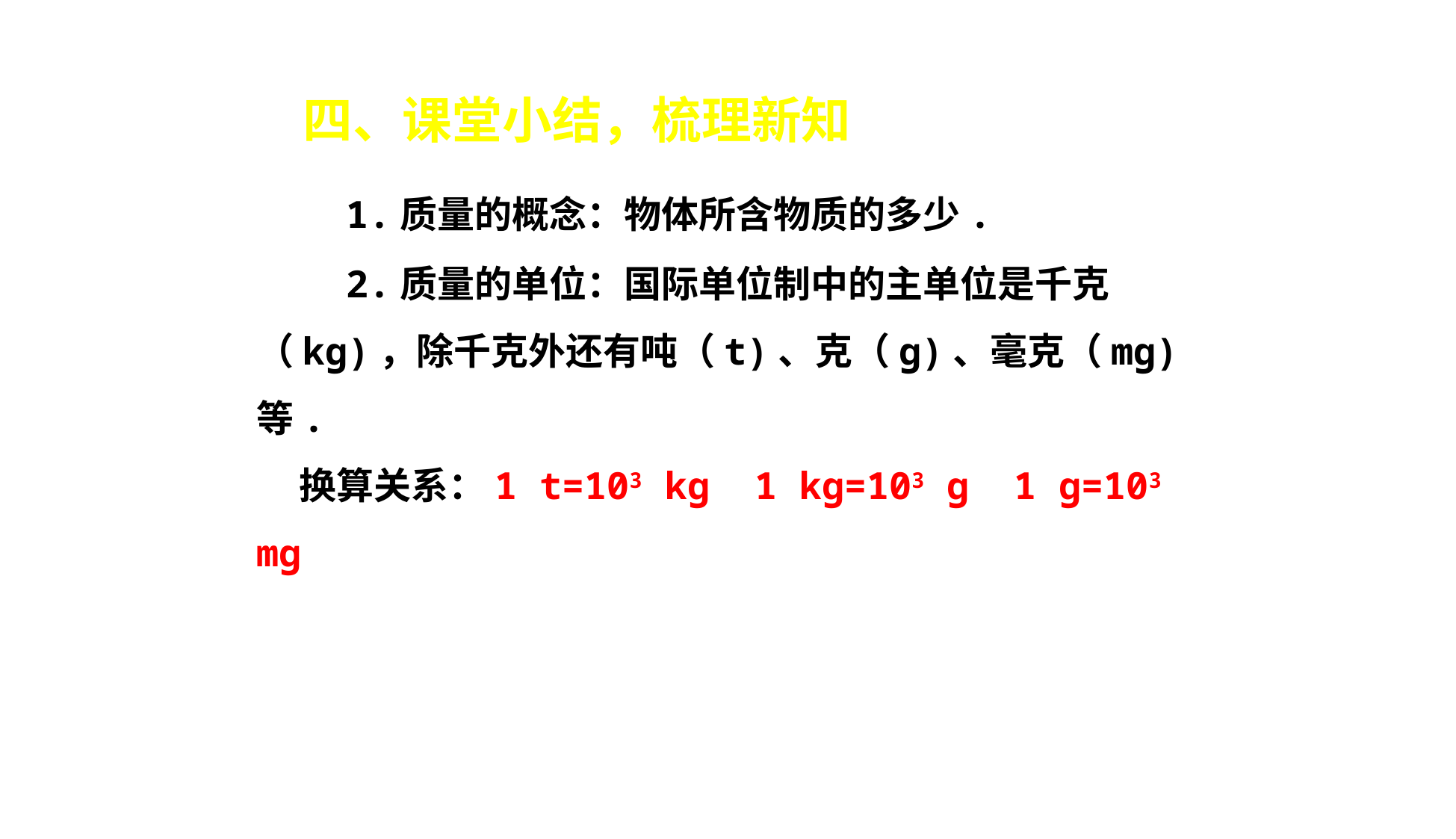

四、课堂小结，梳理新知
   1.质量的概念：物体所含物质的多少.
    2.质量的单位：国际单位制中的主单位是千克（kg)，除千克外还有吨（t)、克（g)、毫克（mg)等.
    换算关系：1 t=103 kg  1 kg=103 g  1 g=103 mg